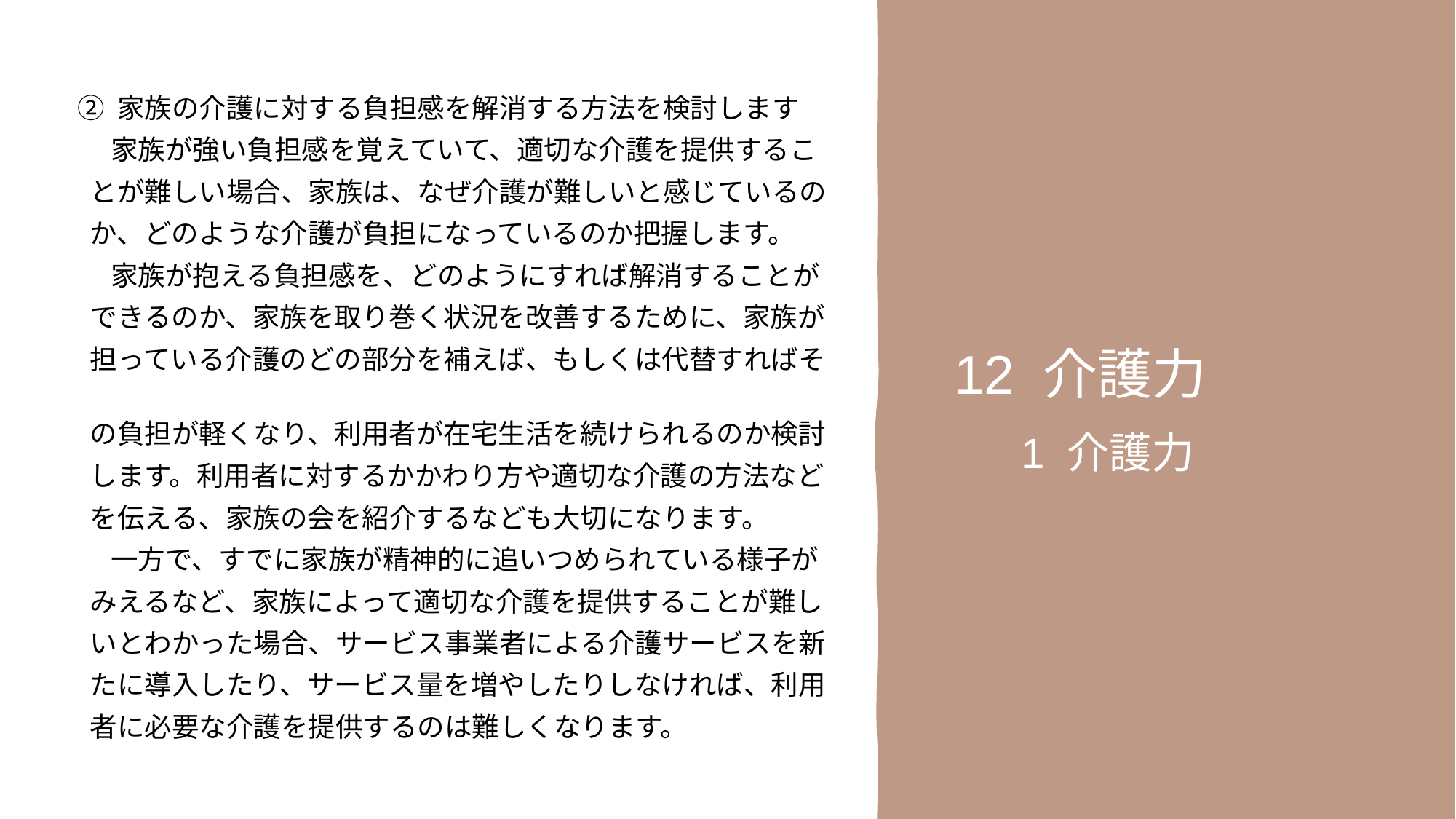

② 家族の介護に対する負担感を解消する方法を検討します
　 家族が強い負担感を覚えていて、適切な介護を提供するこ
 とが難しい場合、家族は、なぜ介護が難しいと感じているの
 か、どのような介護が負担になっているのか把握します。
　 家族が抱える負担感を、どのようにすれば解消することが
 できるのか、家族を取り巻く状況を改善するために、家族が
 担っている介護のどの部分を補えば、もしくは代替すればそ
 の負担が軽くなり、利用者が在宅生活を続けられるのか検討
 します。利用者に対するかかわり方や適切な介護の方法など
 を伝える、家族の会を紹介するなども大切になります。
　 一方で、すでに家族が精神的に追いつめられている様子が
 みえるなど、家族によって適切な介護を提供することが難し
 いとわかった場合、サービス事業者による介護サービスを新
 たに導入したり、サービス量を増やしたりしなければ、利用
 者に必要な介護を提供するのは難しくなります。
12 介護力
　1 介護力